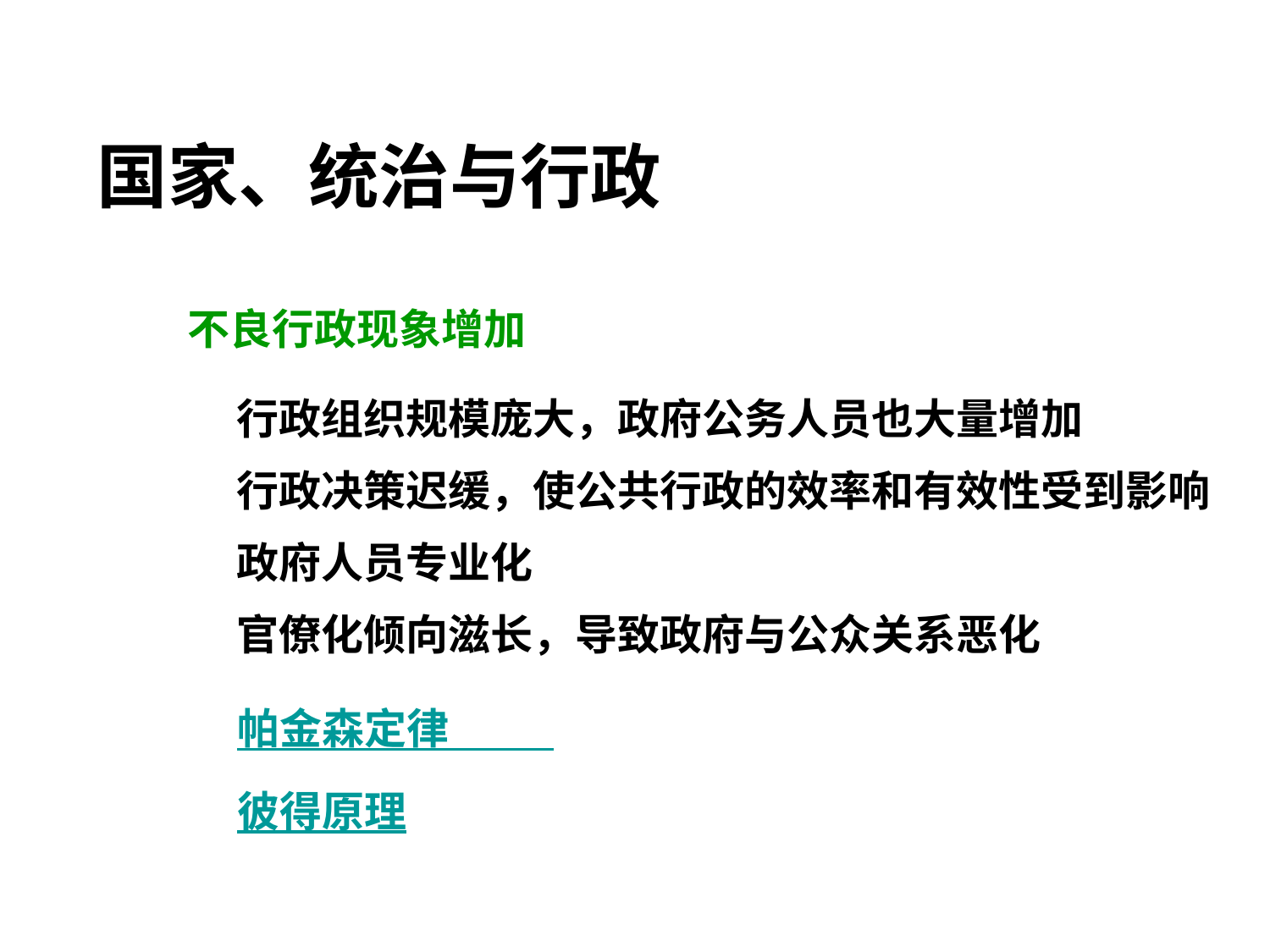

国家、统治与行政
不良行政现象增加
  行政组织规模庞大，政府公务人员也大量增加
  行政决策迟缓，使公共行政的效率和有效性受到影响
  政府人员专业化
  官僚化倾向滋长，导致政府与公众关系恶化
帕金森定律
彼得原理